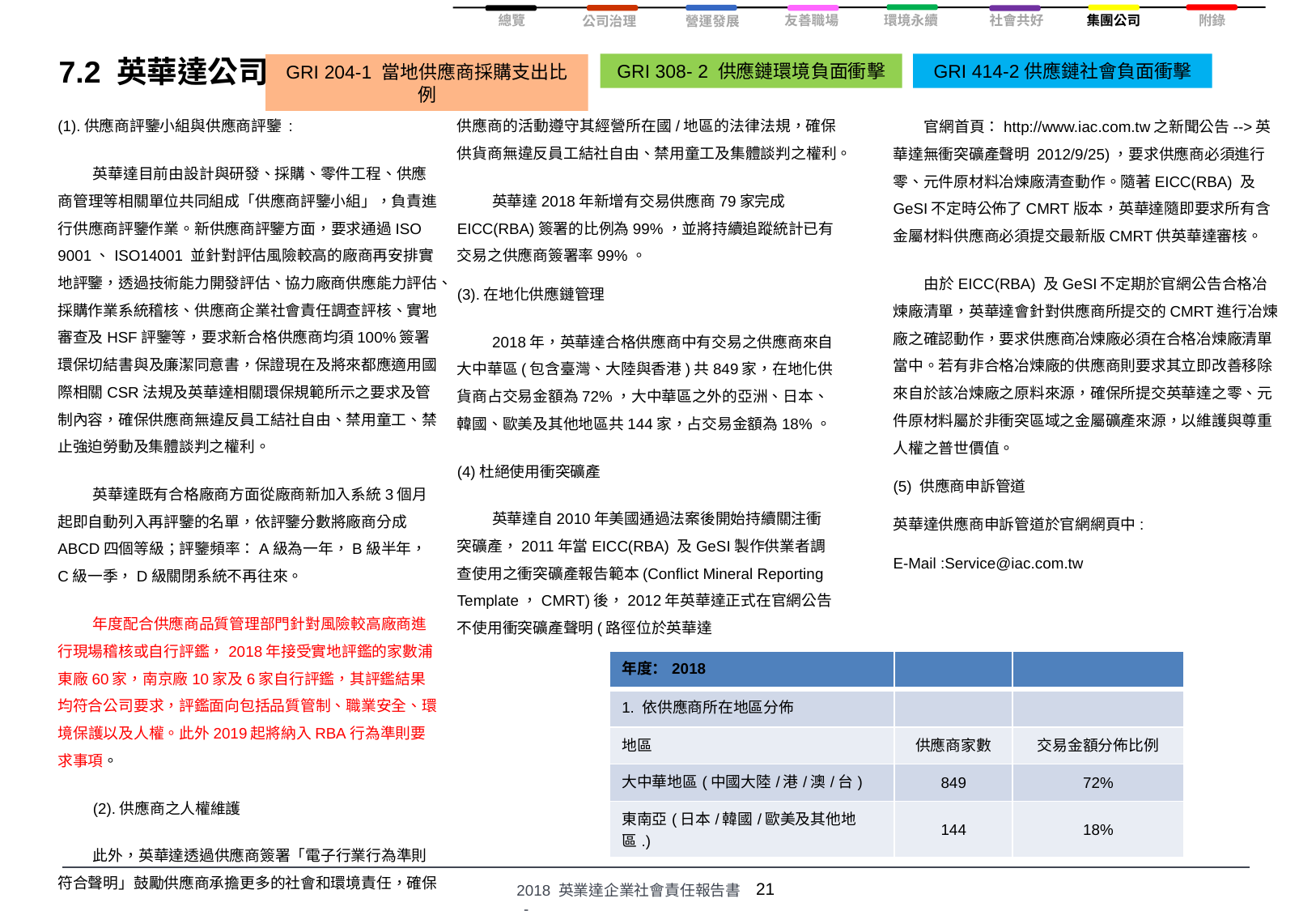

# 7.2 英華達公司
GRI 308- 2 供應鏈環境負面衝擊
GRI 414-2供應鏈社會負面衝擊
GRI 204-1 當地供應商採購支出比例
(1).供應商評鑒小組與供應商評鑒 :
英華達目前由設計與研發、採購、零件工程、供應商管理等相關單位共同組成「供應商評鑒小組」，負責進行供應商評鑒作業。新供應商評鑒方面，要求通過ISO 9001、ISO14001 並針對評估風險較高的廠商再安排實地評鑒，透過技術能力開發評估、協力廠商供應能力評估、採購作業系統稽核、供應商企業社會責任調查評核、實地審查及HSF評鑒等，要求新合格供應商均須100%簽署環保切結書與及廉潔同意書，保證現在及將來都應適用國際相關CSR法規及英華達相關環保規範所示之要求及管制內容，確保供應商無違反員工結社自由、禁用童工、禁止強迫勞動及集體談判之權利。
英華達既有合格廠商方面從廠商新加入系統3個月起即自動列入再評鑒的名單，依評鑒分數將廠商分成ABCD四個等級；評鑒頻率：A級為一年，B級半年，C級一季，D級關閉系統不再往來。
年度配合供應商品質管理部門針對風險較高廠商進行現場稽核或自行評鑑，2018年接受實地評鑑的家數浦東廠60家，南京廠10家及6家自行評鑑，其評鑑結果均符合公司要求，評鑑面向包括品質管制、職業安全、環境保護以及人權。此外2019起將納入RBA行為準則要求事項。
(2).供應商之人權維護
此外，英華達透過供應商簽署「電子行業行為準則符合聲明」鼓勵供應商承擔更多的社會和環境責任，確保

2
供應商的活動遵守其經營所在國/地區的法律法規，確保供貨商無違反員工結社自由、禁用童工及集體談判之權利。
英華達2018年新增有交易供應商79家完成EICC(RBA)簽署的比例為99%，並將持續追蹤統計已有交易之供應商簽署率99%。
(3).在地化供應鏈管理
2018年，英華達合格供應商中有交易之供應商來自大中華區(包含臺灣、大陸與香港)共849家，在地化供貨商占交易金額為72%，大中華區之外的亞洲、日本、韓國、歐美及其他地區共144家，占交易金額為18%。
(4)杜絕使用衝突礦產
英華達自2010年美國通過法案後開始持續關注衝突礦產，2011年當EICC(RBA) 及GeSI製作供業者調查使用之衝突礦產報告範本(Conflict Mineral Reporting Template，CMRT)後，2012年英華達正式在官網公告不使用衝突礦產聲明(路徑位於英華達

官網首頁：http://www.iac.com.tw之新聞公告-->英華達無衝突礦產聲明 2012/9/25)，要求供應商必須進行零、元件原材料冶煉廠清查動作。隨著EICC(RBA) 及GeSI不定時公佈了CMRT版本，英華達隨即要求所有含金屬材料供應商必須提交最新版CMRT供英華達審核。
由於EICC(RBA) 及GeSI不定期於官網公告合格冶煉廠清單，英華達會針對供應商所提交的CMRT進行冶煉廠之確認動作，要求供應商冶煉廠必須在合格冶煉廠清單當中。若有非合格冶煉廠的供應商則要求其立即改善移除來自於該冶煉廠之原料來源，確保所提交英華達之零、元件原材料屬於非衝突區域之金屬礦產來源，以維護與尊重人權之普世價值。
(5) 供應商申訴管道
英華達供應商申訴管道於官網網頁中:
E-Mail :Service@iac.com.tw

| 年度：2018 |  |  |
| --- | --- | --- |
| 1. 依供應商所在地區分佈 |  |  |
| 地區 | 供應商家數 | 交易金額分佈比例 |
| 大中華地區(中國大陸/港/澳/台) | 849 | 72% |
| 東南亞(日本/韓國/歐美及其他地區.) | 144 | 18% |